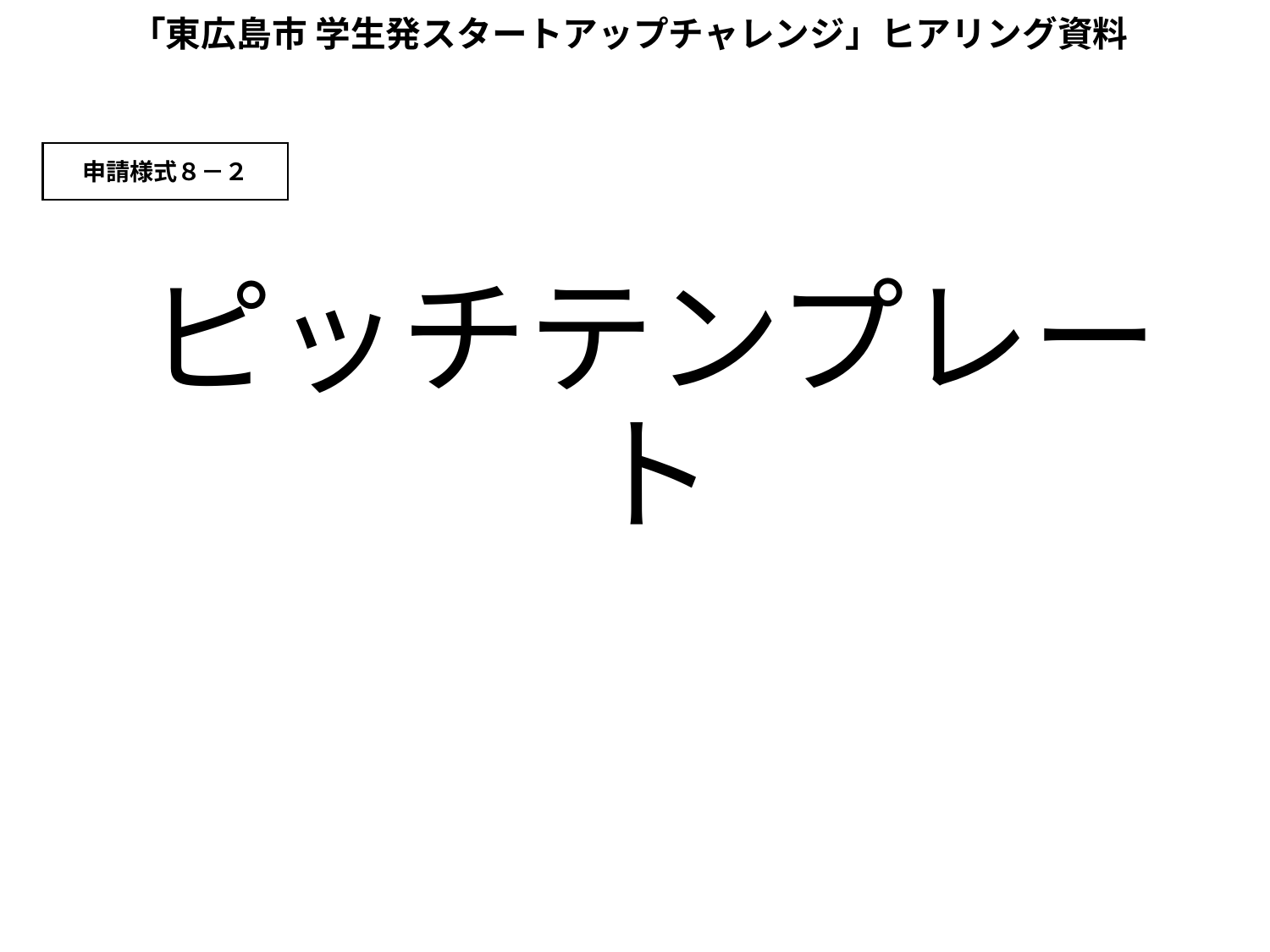

「東広島市 学生発スタートアップチャレンジ」ヒアリング資料
申請様式８－２
# ピッチテンプレート